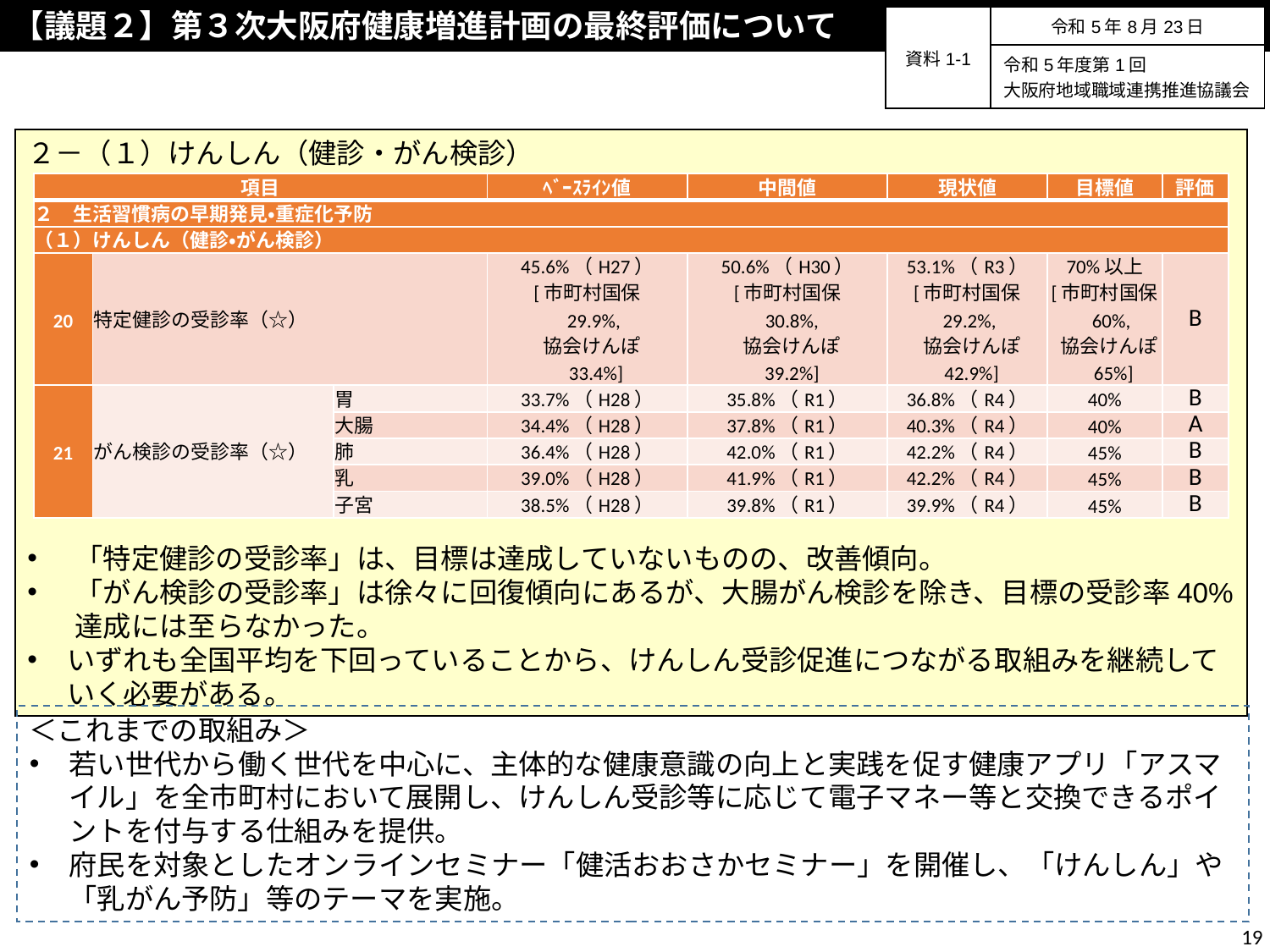

【議題２】第３次大阪府健康増進計画の最終評価について
| 資料1-1 | 令和5年8月23日 |
| --- | --- |
|  | 令和5年度第1回 大阪府地域職域連携推進協議会 |
２－（１）けんしん（健診・がん検診）

「特定健診の受診率」は、目標は達成していないものの、改善傾向。
「がん検診の受診率」は徐々に回復傾向にあるが、大腸がん検診を除き、目標の受診率40%達成には至らなかった。
いずれも全国平均を下回っていることから、けんしん受診促進につながる取組みを継続していく必要がある。
| 項目 |  |  | ﾍﾞｰｽﾗｲﾝ値 | 中間値 | 現状値 | 目標値 | 評価 |
| --- | --- | --- | --- | --- | --- | --- | --- |
| ２　生活習慣病の早期発見・重症化予防 |  |  |  |  |  |  |  |
| （１）けんしん（健診・がん検診） |  |  |  |  |  |  |  |
| 20 | 特定健診の受診率（☆） |  | 45.6%（H27） [市町村国保 29.9%, 協会けんぽ 33.4%] | 50.6%（H30） [市町村国保 30.8%, 協会けんぽ 39.2%] | 53.1%（R3） [市町村国保 29.2%, 協会けんぽ 42.9%] | 70%以上 [市町村国保 60%, 協会けんぽ 65%] | B |
| 21 | がん検診の受診率（☆） | 胃 | 33.7%（H28） | 35.8%（R1） | 36.8%（R4） | 40% | B |
|  |  | 大腸 | 34.4%（H28） | 37.8%（R1） | 40.3%（R4） | 40% | A |
|  |  | 肺 | 36.4%（H28） | 42.0%（R1） | 42.2%（R4） | 45% | B |
|  |  | 乳 | 39.0%（H28） | 41.9%（R1） | 42.2%（R4） | 45% | B |
|  |  | 子宮 | 38.5%（H28） | 39.8%（R1） | 39.9%（R4） | 45% | B |
＜これまでの取組み＞
若い世代から働く世代を中心に、主体的な健康意識の向上と実践を促す健康アプリ「アスマイル」を全市町村において展開し、けんしん受診等に応じて電子マネー等と交換できるポイントを付与する仕組みを提供。
府民を対象としたオンラインセミナー「健活おおさかセミナー」を開催し、「けんしん」や「乳がん予防」等のテーマを実施。
19